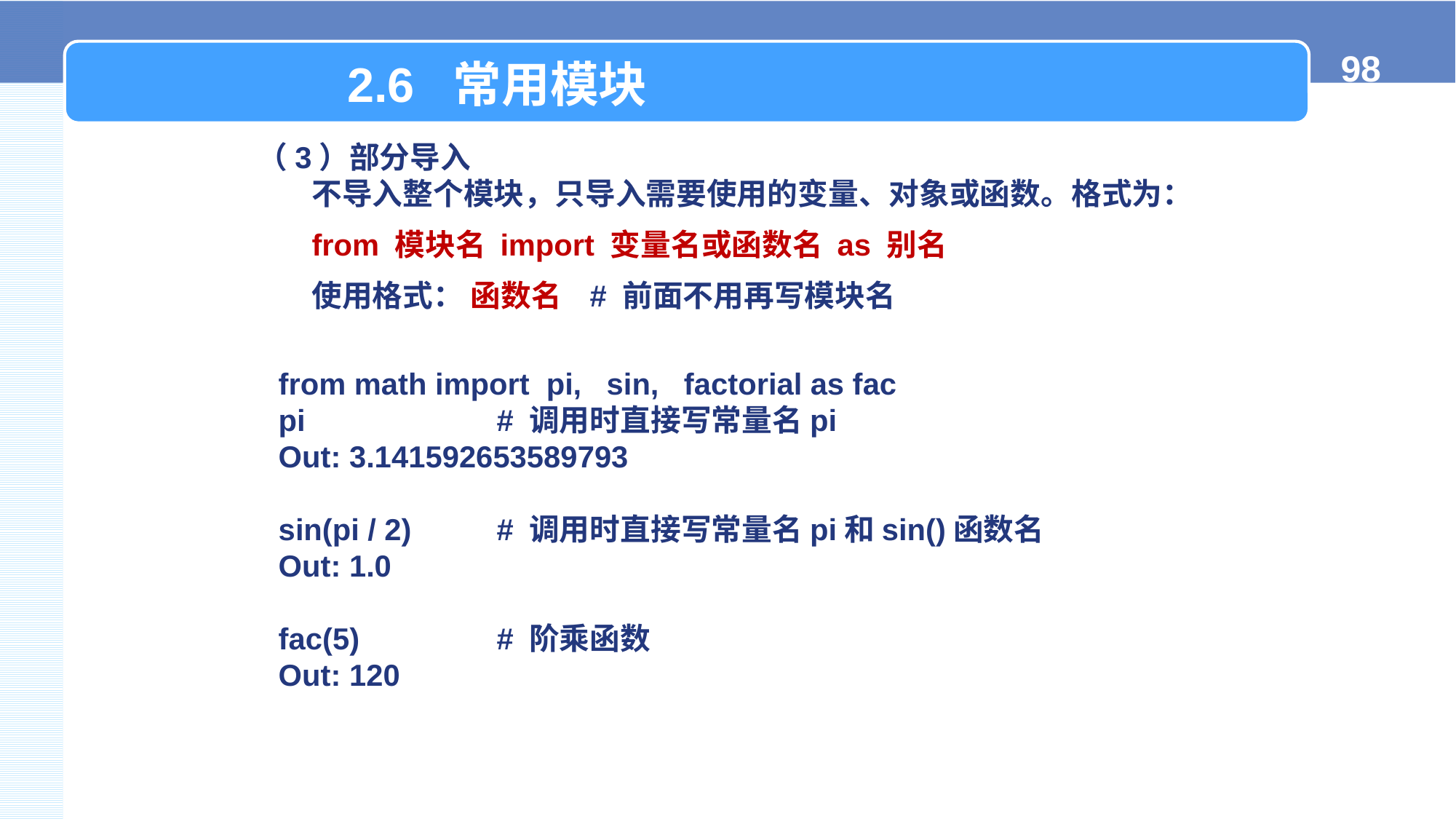

2.6  常用模块
（3）部分导入
不导入整个模块，只导入需要使用的变量、对象或函数。格式为：
from 模块名 import 变量名或函数名 as 别名
使用格式： 函数名   # 前面不用再写模块名
from math import  pi,   sin,   factorial as fac
pi		# 调用时直接写常量名pi
Out: 3.141592653589793

sin(pi / 2)	# 调用时直接写常量名pi和sin()函数名
Out: 1.0

fac(5)           	# 阶乘函数
Out: 120